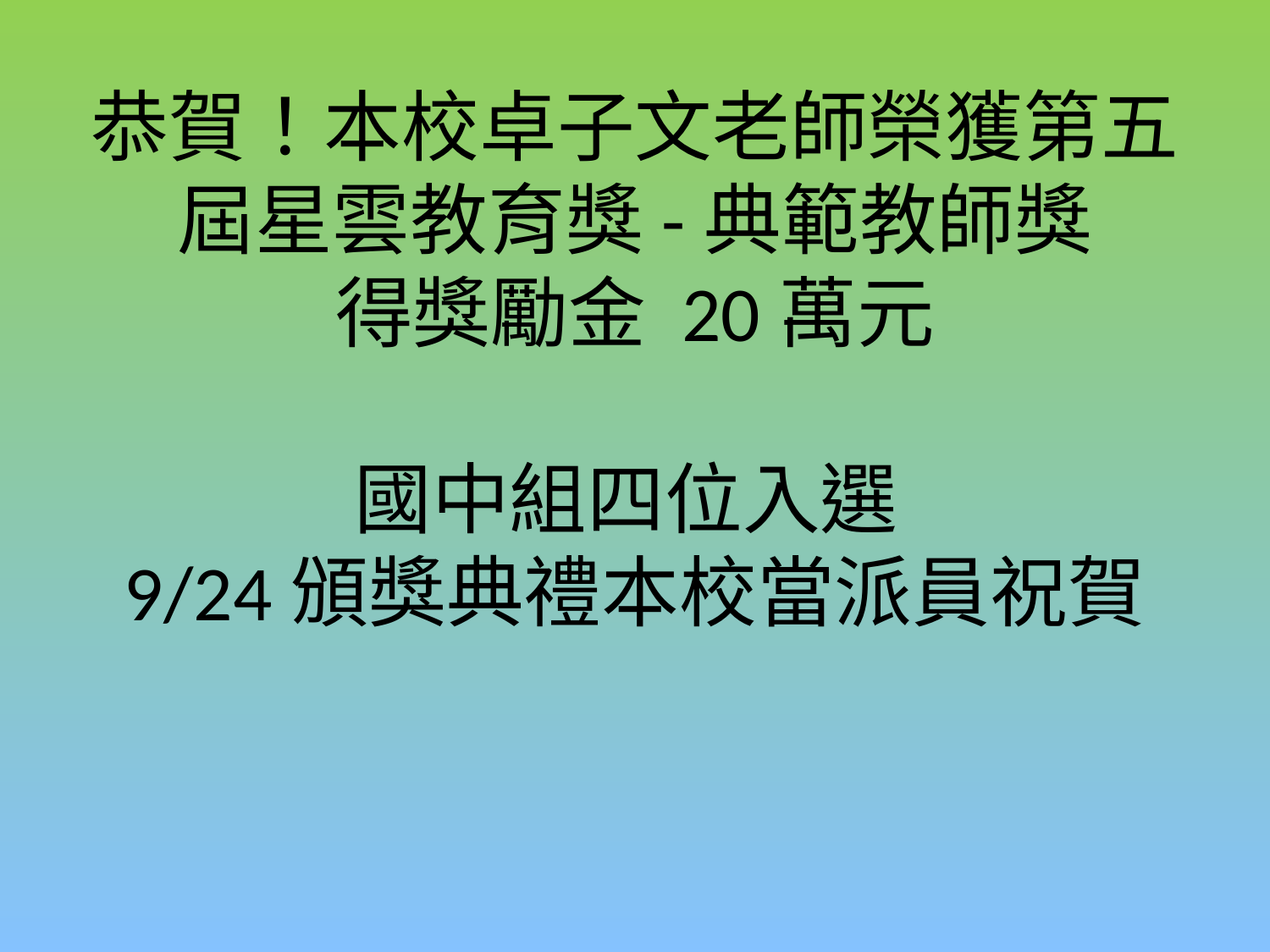

# 恭賀！本校卓子文老師榮獲第五屆星雲教育獎-典範教師獎 得獎勵金 20萬元 國中組四位入選 9/24頒獎典禮本校當派員祝賀